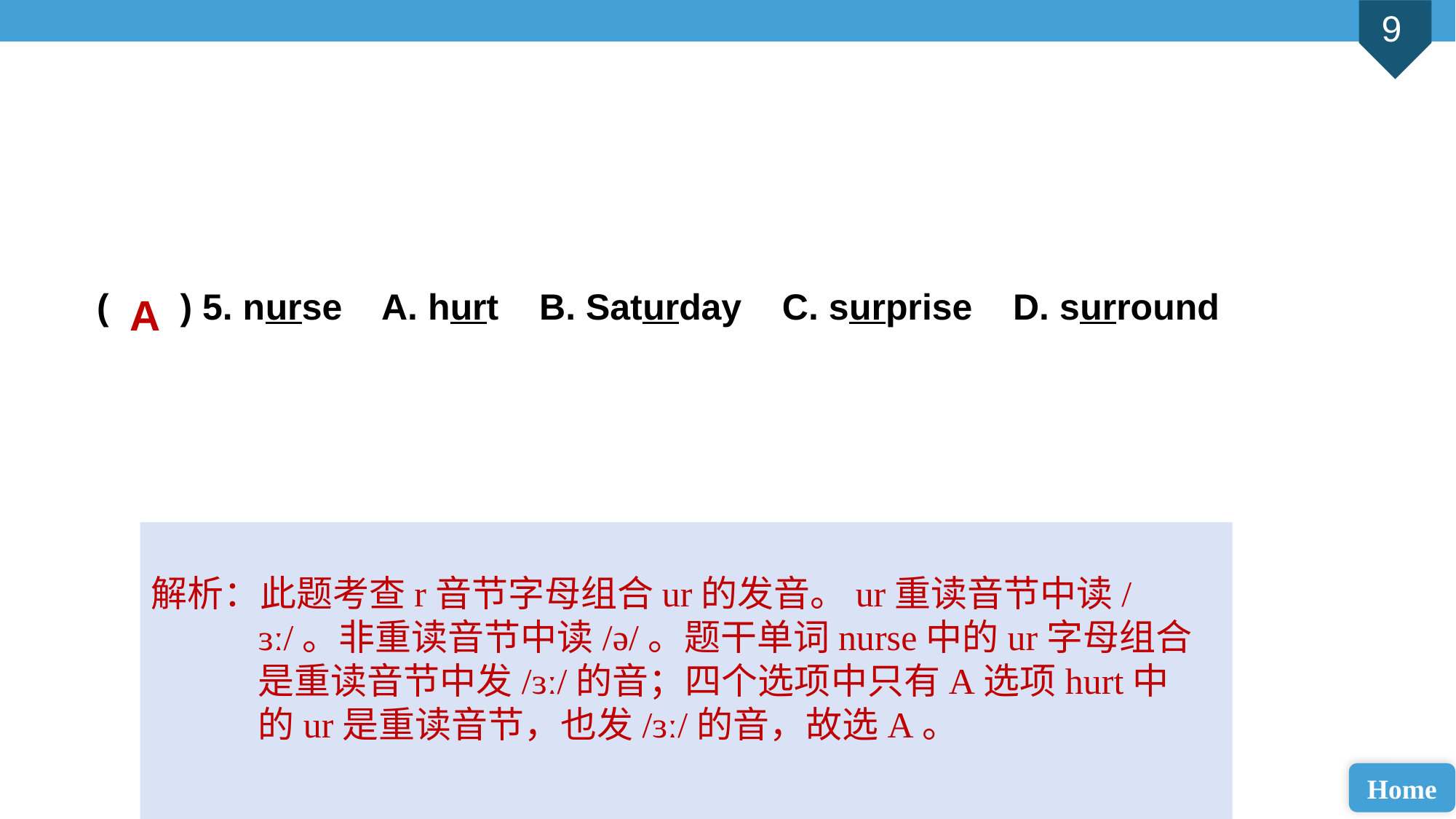

(       ) 5. nurse    A. hurt    B. Saturday    C. surprise    D. surround
A

解析：此题考查r音节字母组合ur的发音。ur重读音节中读/ɜː/。非重读音节中读/ə/。题干单词nurse中的ur字母组合是重读音节中发/ɜː/的音；四个选项中只有A选项hurt中的ur是重读音节，也发/ɜː/的音，故选A。